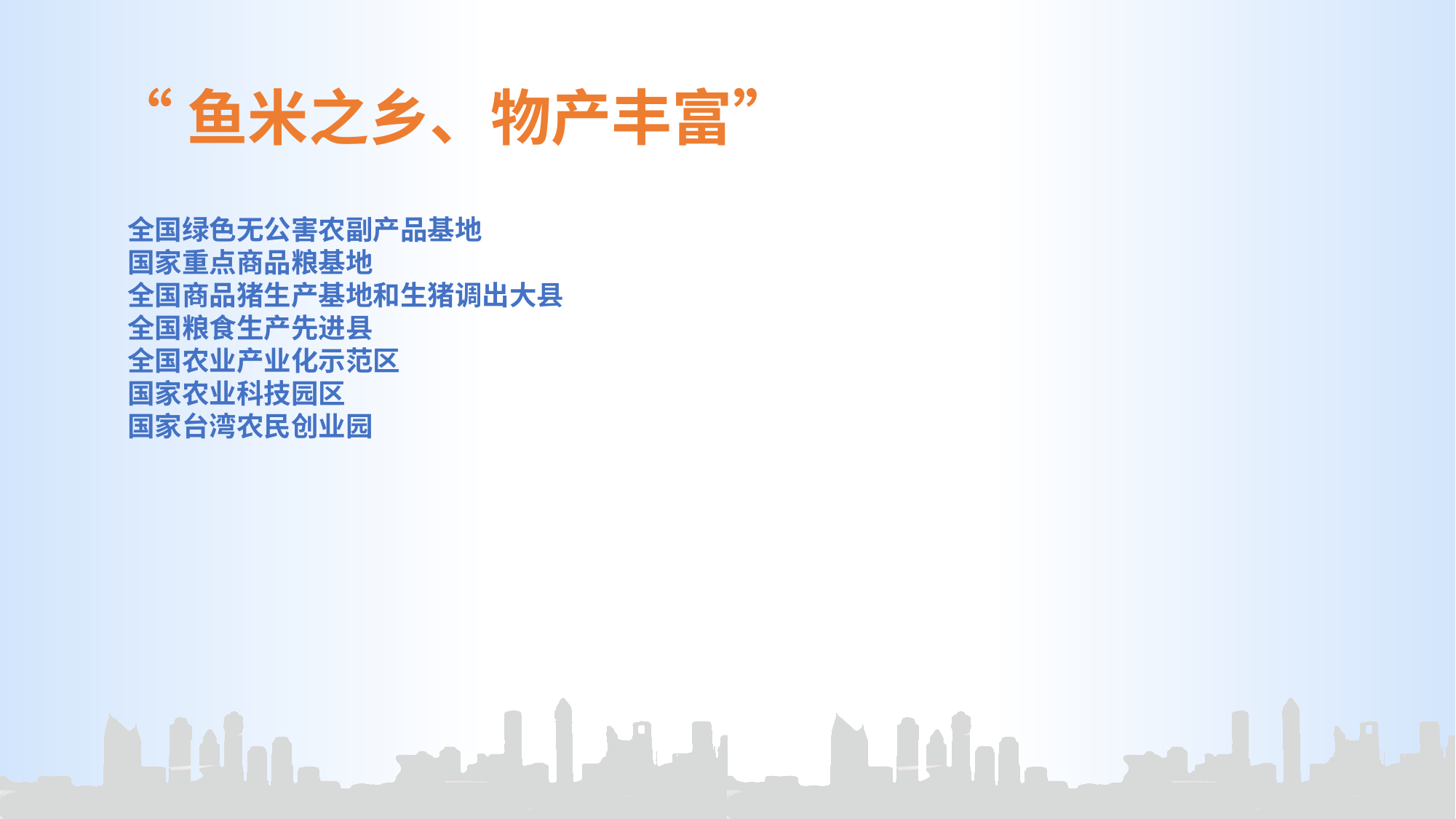

“鱼米之乡、物产丰富”
全国绿色无公害农副产品基地
国家重点商品粮基地
全国商品猪生产基地和生猪调出大县
全国粮食生产先进县
全国农业产业化示范区
国家农业科技园区
国家台湾农民创业园